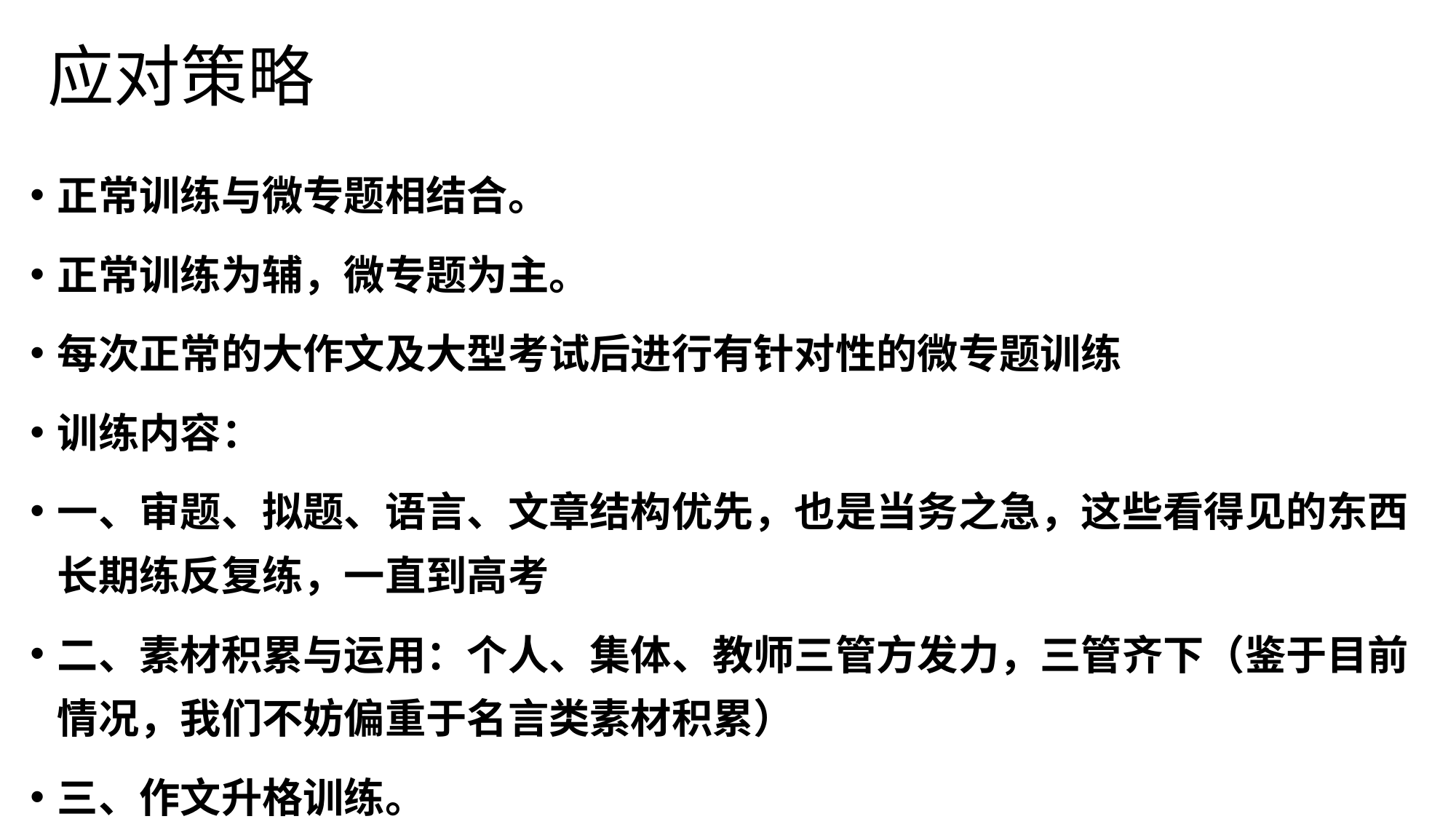

# 应对策略
正常训练与微专题相结合。
正常训练为辅，微专题为主。
每次正常的大作文及大型考试后进行有针对性的微专题训练
训练内容：
一、审题、拟题、语言、文章结构优先，也是当务之急，这些看得见的东西长期练反复练，一直到高考
二、素材积累与运用：个人、集体、教师三管方发力，三管齐下（鉴于目前情况，我们不妨偏重于名言类素材积累）
三、作文升格训练。